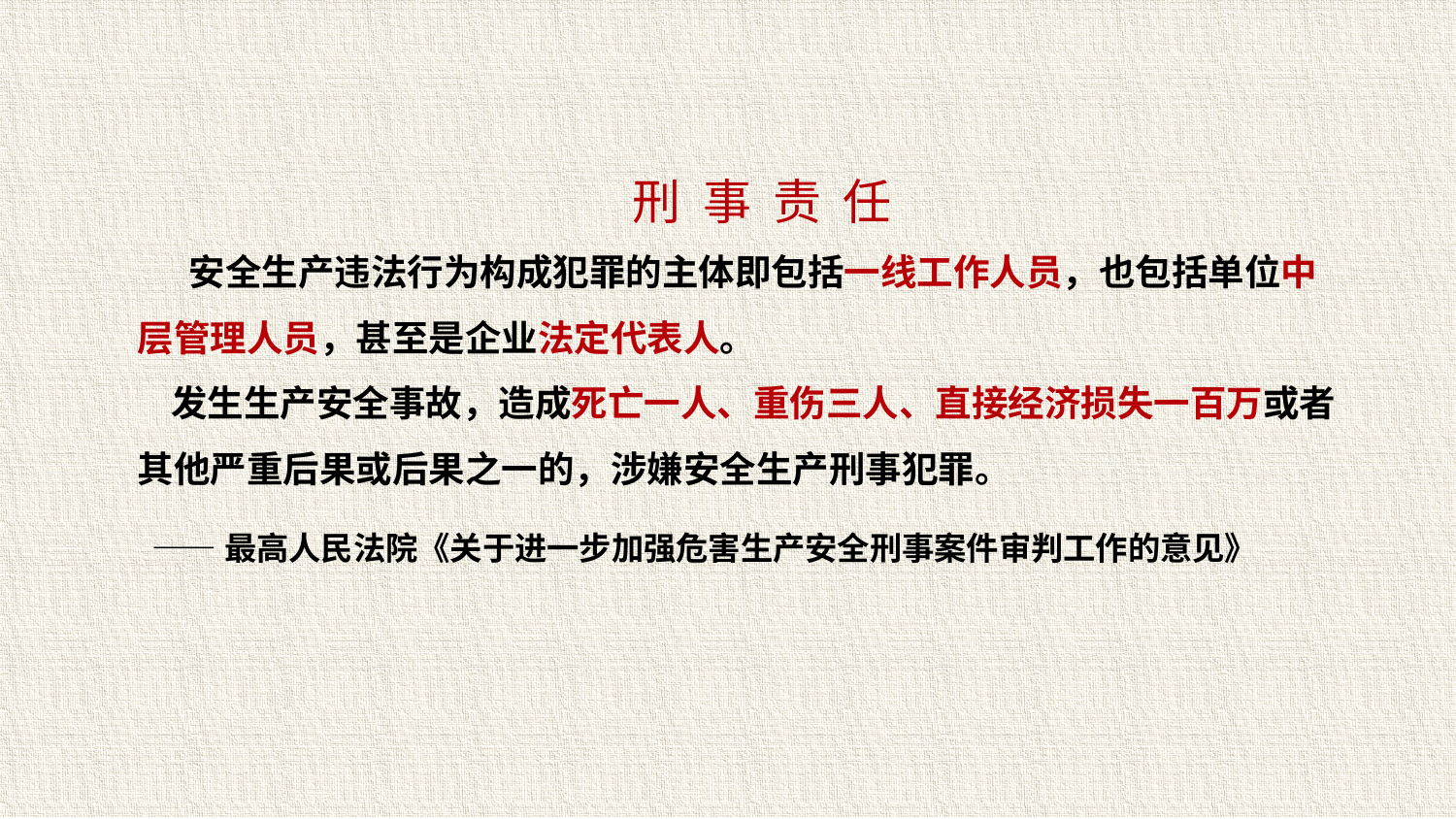

刑  事  责  任
      安全生产违法行为构成犯罪的主体即包括一线工作人员，也包括单位中层管理人员，甚至是企业法定代表人。
   发生生产安全事故，造成死亡一人、重伤三人、直接经济损失一百万或者其他严重后果或后果之一的，涉嫌安全生产刑事犯罪。

  ——最高人民法院《关于进一步加强危害生产安全刑事案件审判工作的意见》